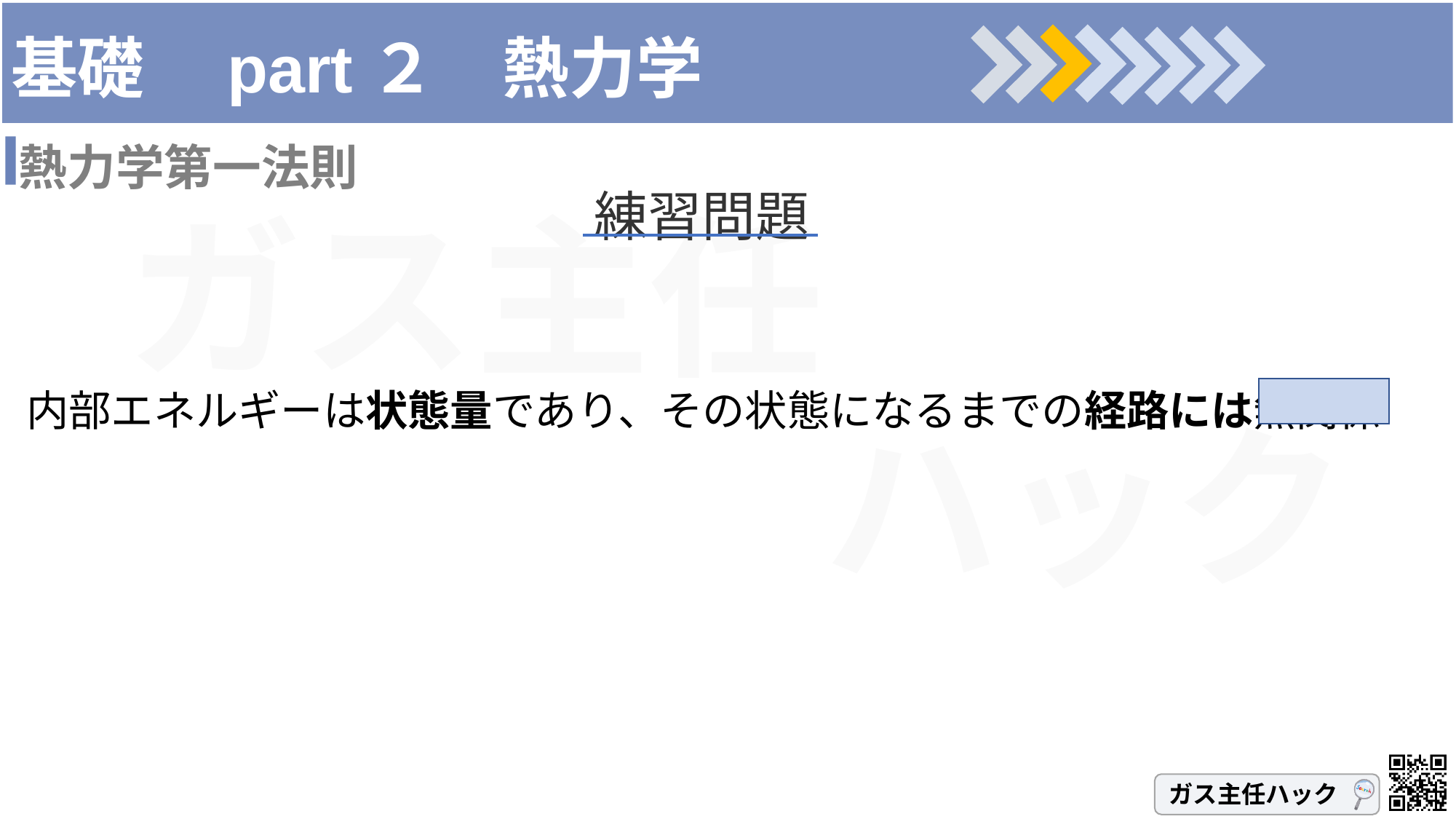

# 基礎　part２　熱力学

熱力学第一法則

練習問題
内部エネルギーは状態量であり、その状態になるまでの経路には無関係